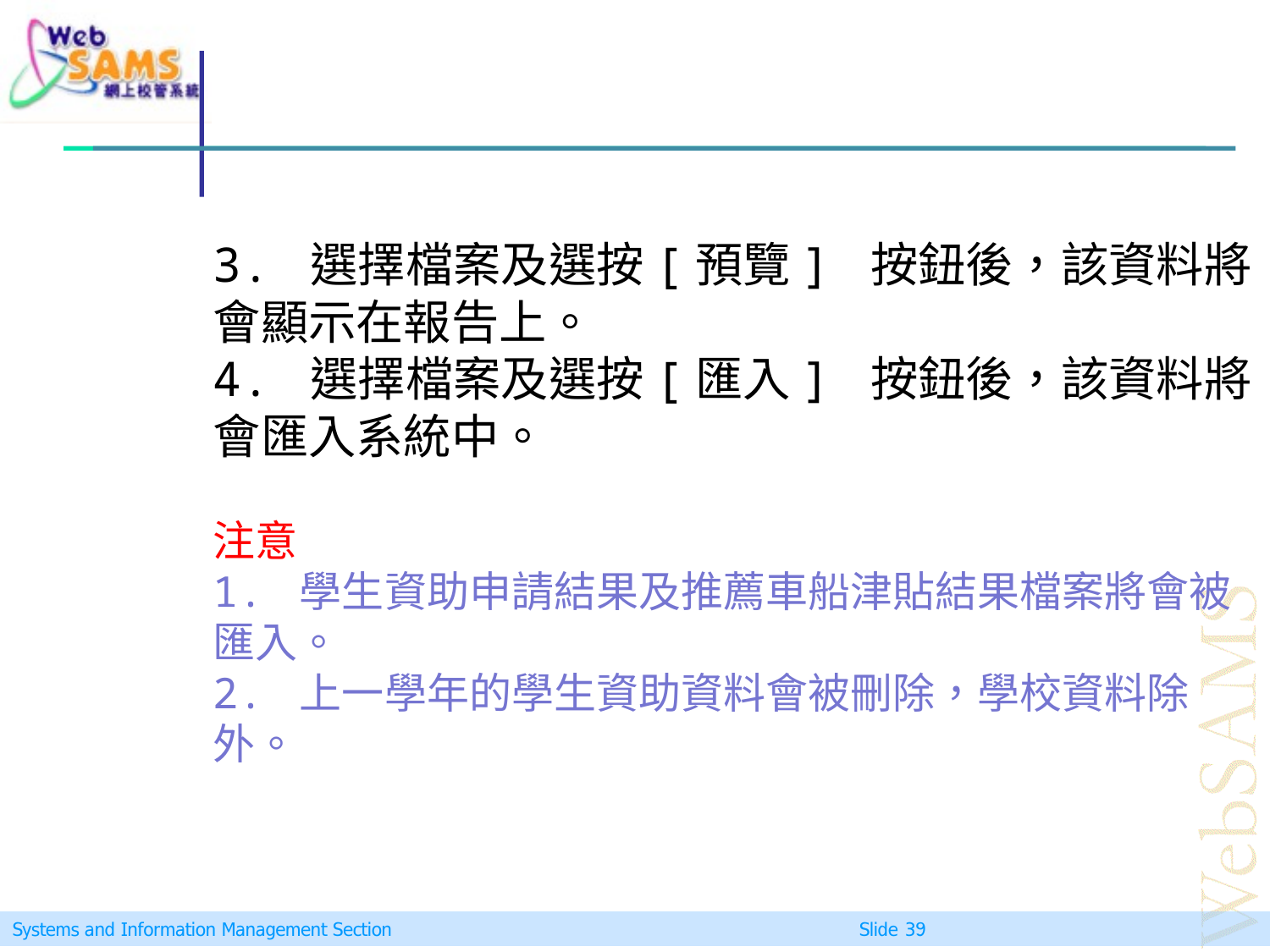

3. 選擇檔案及選按[預覽] 按鈕後，該資料將會顯示在報告上。
4. 選擇檔案及選按[匯入] 按鈕後，該資料將會匯入系統中。

注意
1. 學生資助申請結果及推薦車船津貼結果檔案將會被 匯入。
2. 上一學年的學生資助資料會被刪除，學校資料除外。